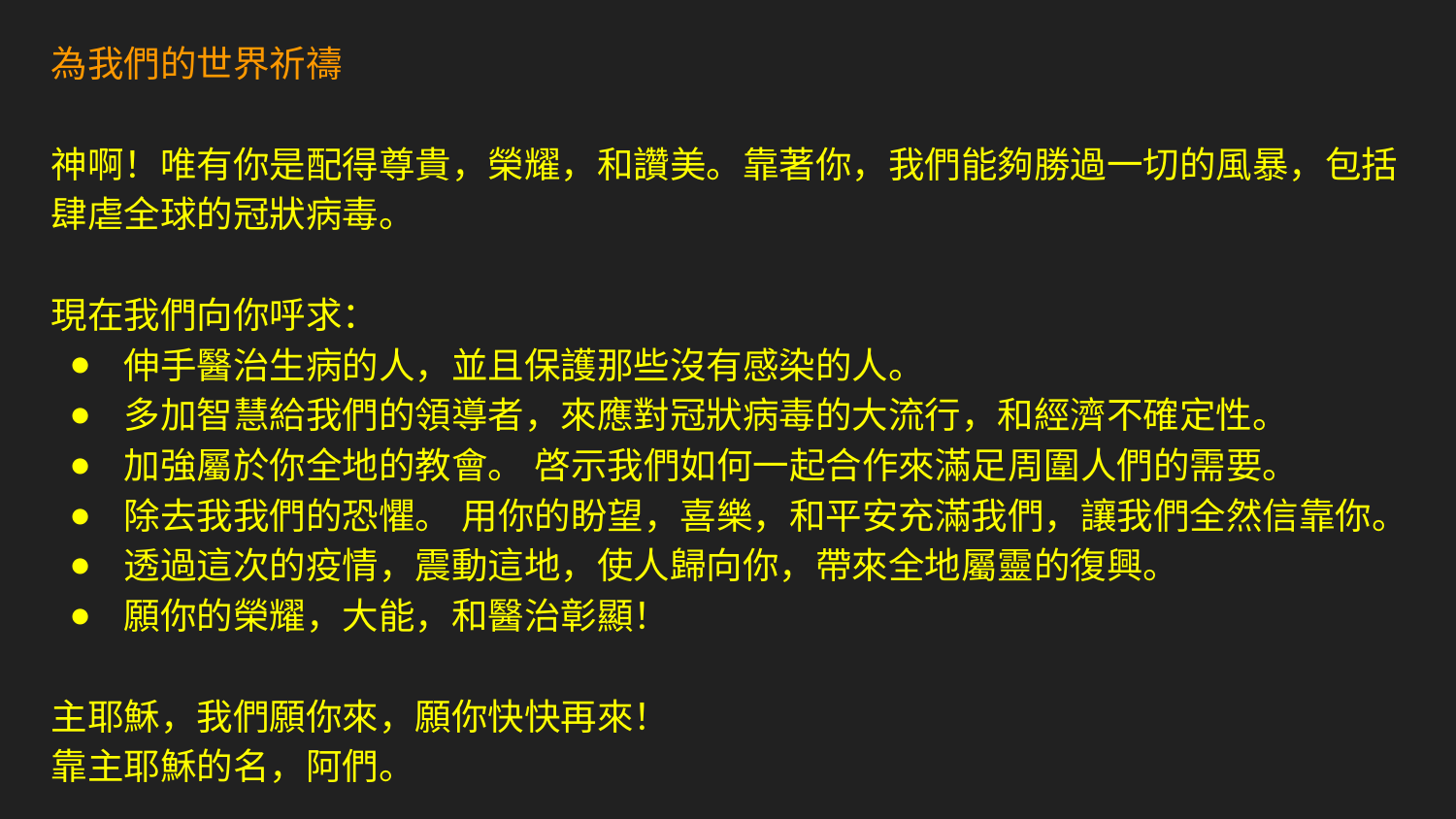

為我們的世界祈禱

神啊！唯有你是配得尊貴，榮耀，和讚美。靠著你，我們能夠勝過一切的風暴，包括肆虐全球的冠狀病毒。

現在我們向你呼求：
伸手醫治生病的人，並且保護那些沒有感染的人。
多加智慧給我們的領導者，來應對冠狀病毒的大流行，和經濟不確定性。
加強屬於你全地的教會。 啓示我們如何一起合作來滿足周圍人們的需要。
除去我我們的恐懼。 用你的盼望，喜樂，和平安充滿我們，讓我們全然信靠你。
透過這次的疫情，震動這地，使人歸向你，帶來全地屬靈的復興。
願你的榮耀，大能，和醫治彰顯！

主耶穌，我們願你來，願你快快再來！
靠主耶穌的名，阿們。